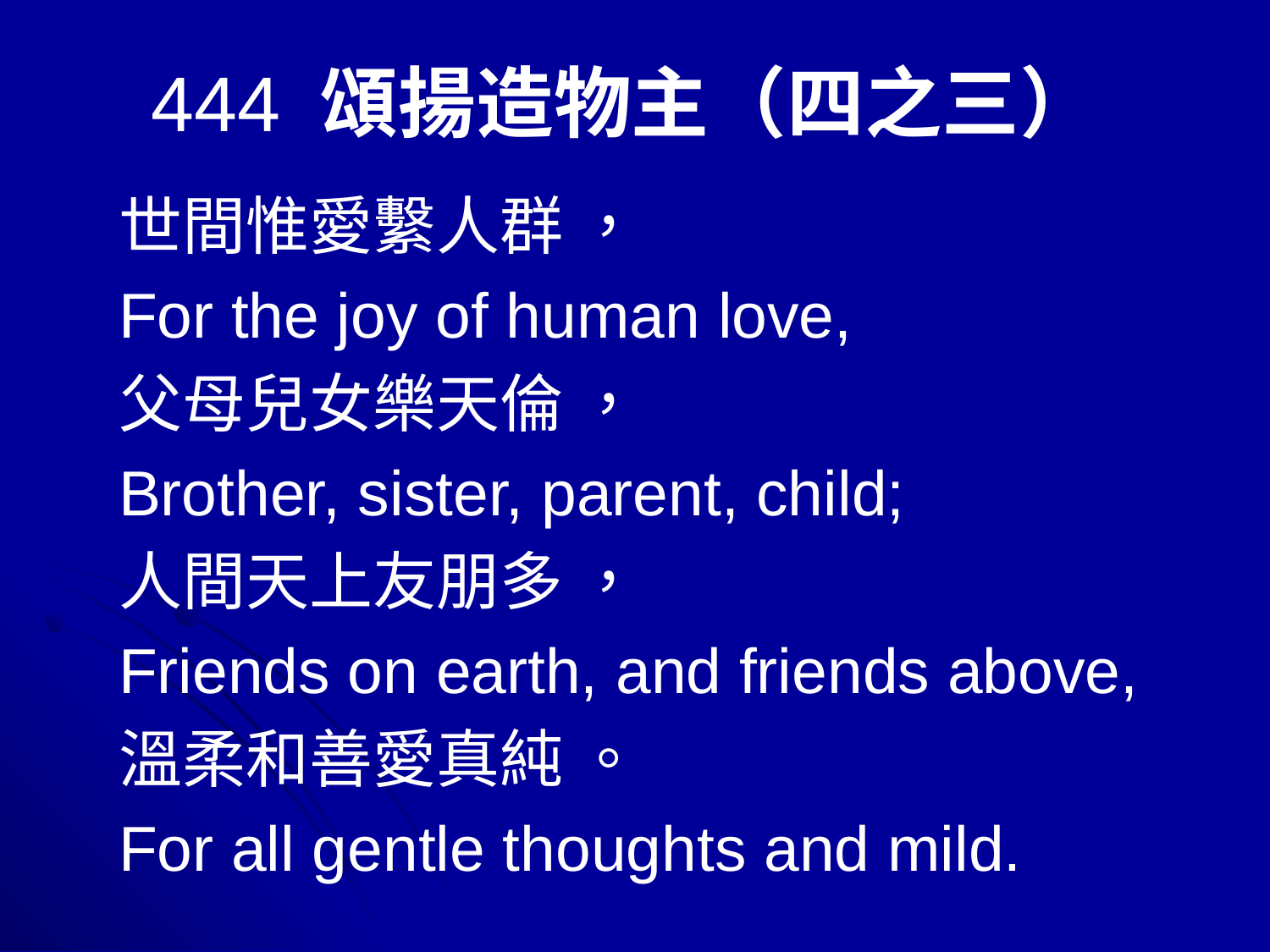

# 444 頌揚造物主（四之三）
世間惟愛繫人群 ，
For the joy of human love,
父母兒女樂天倫 ，
Brother, sister, parent, child;
人間天上友朋多 ，
Friends on earth, and friends above,
溫柔和善愛真純 。
For all gentle thoughts and mild.